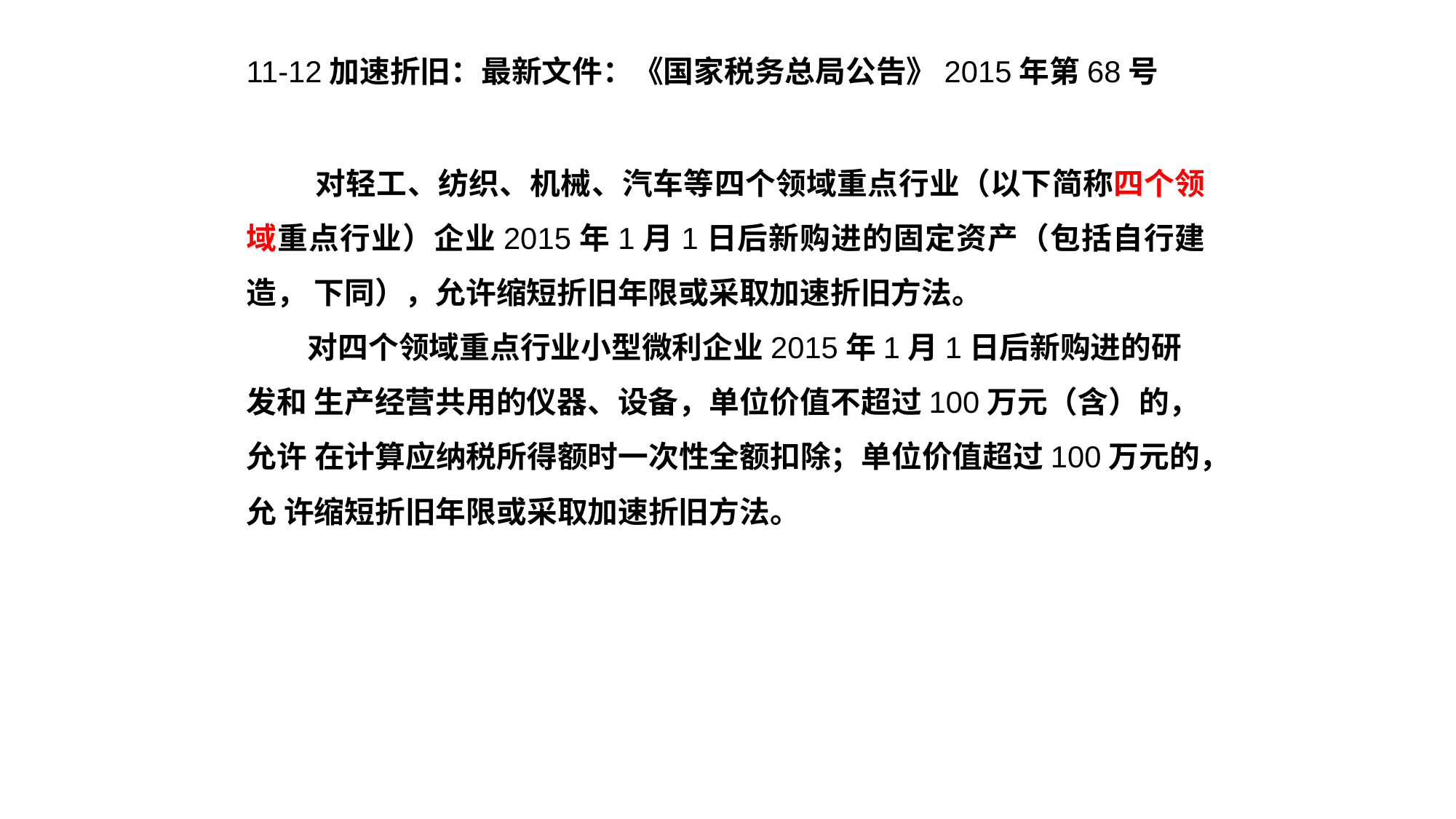

11-12加速折旧：最新文件：《国家税务总局公告》2015年第68号

对轻工、纺织、机械、汽车等四个领域重点行业（以下简称四个领 域重点行业）企业2015年1月1日后新购进的固定资产（包括自行建造， 下同），允许缩短折旧年限或采取加速折旧方法。
对四个领域重点行业小型微利企业2015年1月1日后新购进的研发和 生产经营共用的仪器、设备，单位价值不超过100万元（含）的，允许 在计算应纳税所得额时一次性全额扣除；单位价值超过100万元的，允 许缩短折旧年限或采取加速折旧方法。